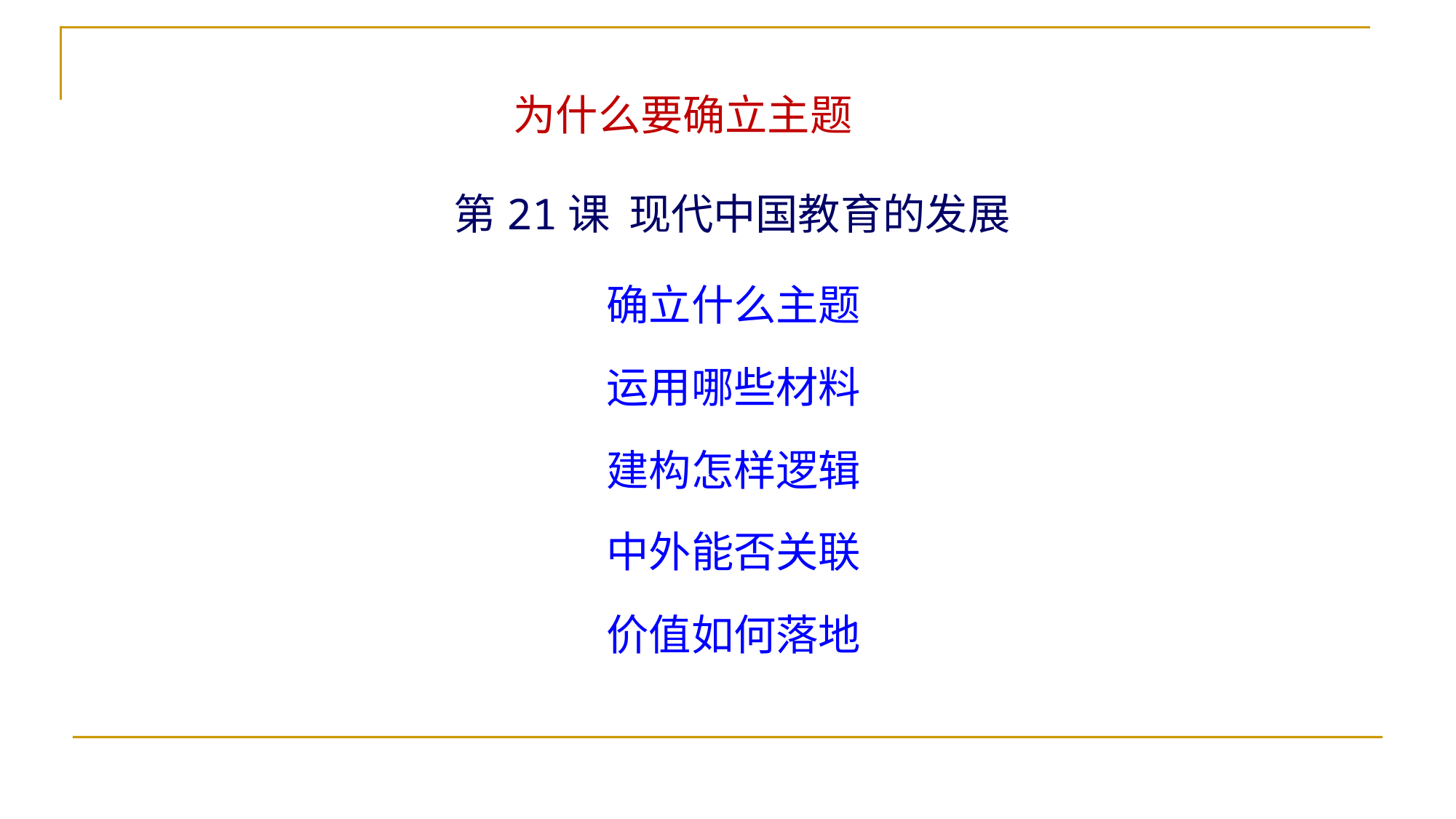

为什么要确立主题
第21课  现代中国教育的发展
确立什么主题
运用哪些材料
建构怎样逻辑
中外能否关联
价值如何落地